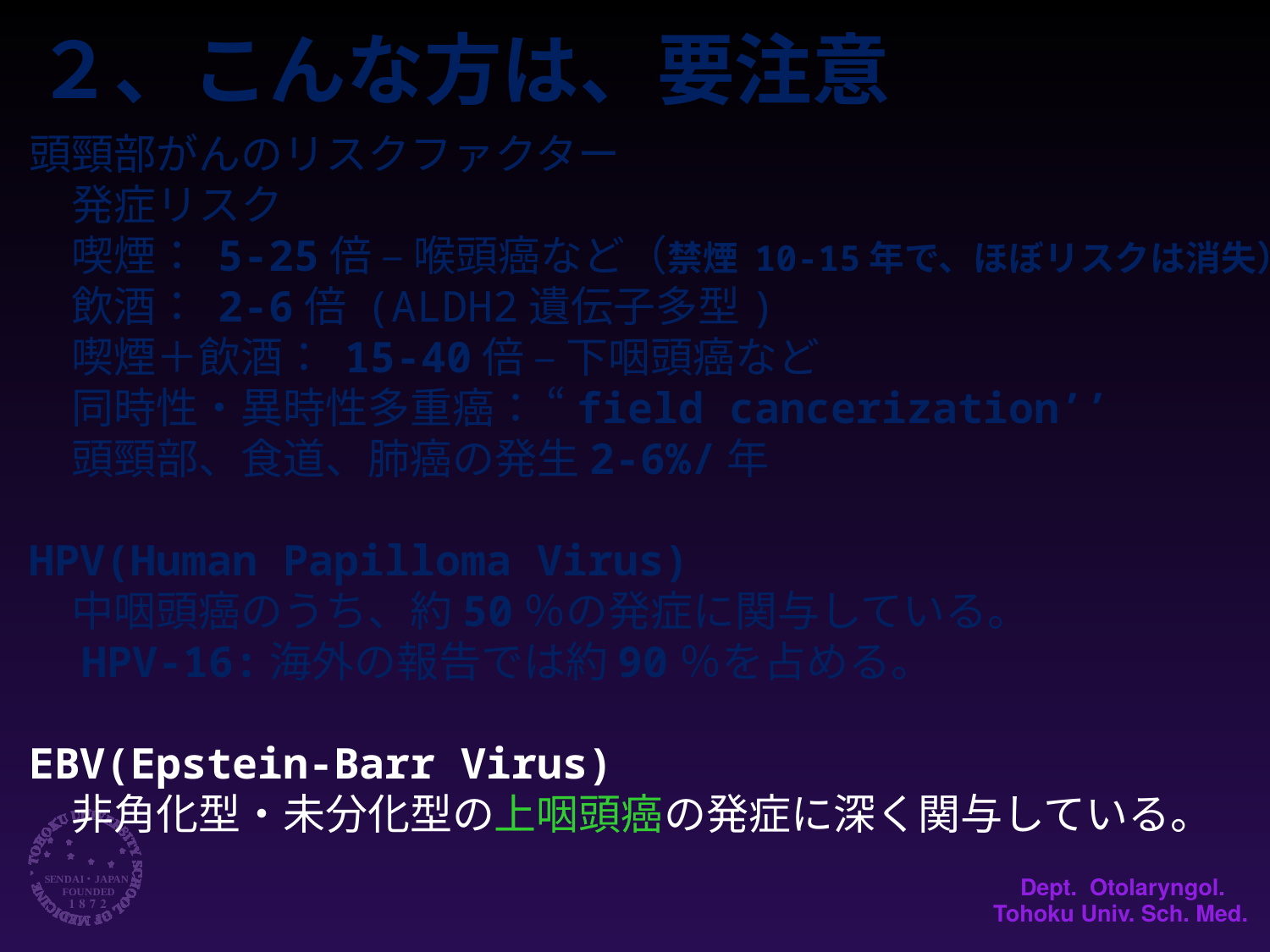

２、こんな方は、要注意
頭頸部がんのリスクファクター
　発症リスク
　喫煙： 5-25倍 – 喉頭癌など（禁煙 10-15年で、ほぼリスクは消失）
　飲酒： 2-6倍 (ALDH2遺伝子多型)
　喫煙＋飲酒： 15-40倍 – 下咽頭癌など
　同時性・異時性多重癌： “field cancerization’’
　頭頸部、食道、肺癌の発生2-6%/年

HPV(Human Papilloma Virus)
　中咽頭癌のうち、約50％の発症に関与している。
　HPV-16:海外の報告では約90％を占める。
　　　　　　　　　　　　　　　　　　　　　　　　　EBV(Epstein-Barr Virus)
　非角化型・未分化型の上咽頭癌の発症に深く関与している。